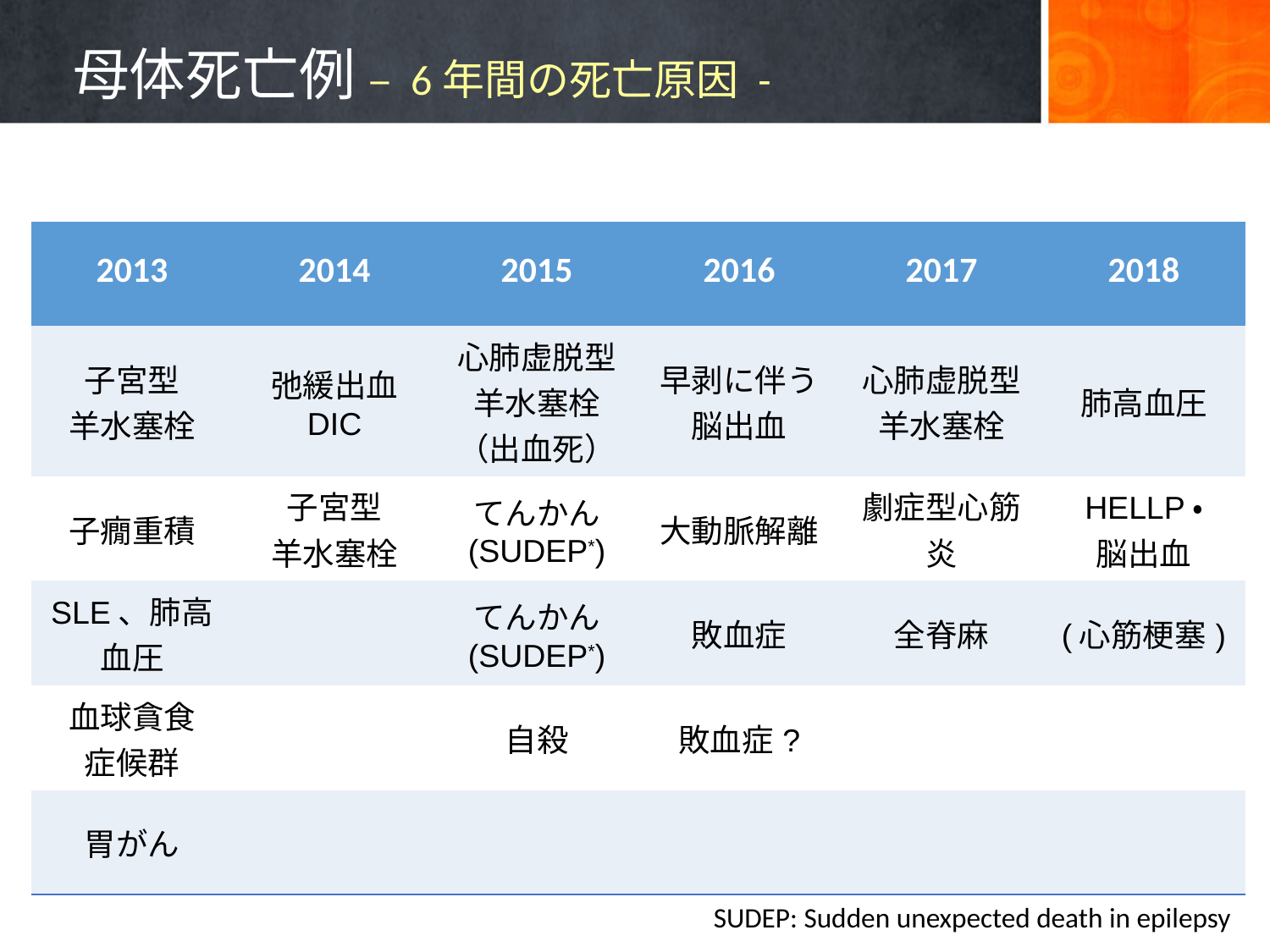

# 母体死亡例 – 6年間の死亡原因 -
| 2013 | 2014 | 2015 | 2016 | 2017 | 2018 |
| --- | --- | --- | --- | --- | --- |
| 子宮型 羊水塞栓 | 弛緩出血 DIC | 心肺虚脱型 羊水塞栓 （出血死） | 早剥に伴う 脳出血 | 心肺虚脱型 羊水塞栓 | 肺高血圧 |
| 子癇重積 | 子宮型 羊水塞栓 | てんかん (SUDEP\*) | 大動脈解離 | 劇症型心筋炎 | HELLP・ 脳出血 |
| SLE、肺高血圧 |  | てんかん (SUDEP\*) | 敗血症 | 全脊麻 | (心筋梗塞) |
| 血球貪食 症候群 |  | 自殺 | 敗血症? |  |  |
| 胃がん |  |  |  |  |  |
SUDEP: Sudden unexpected death in epilepsy